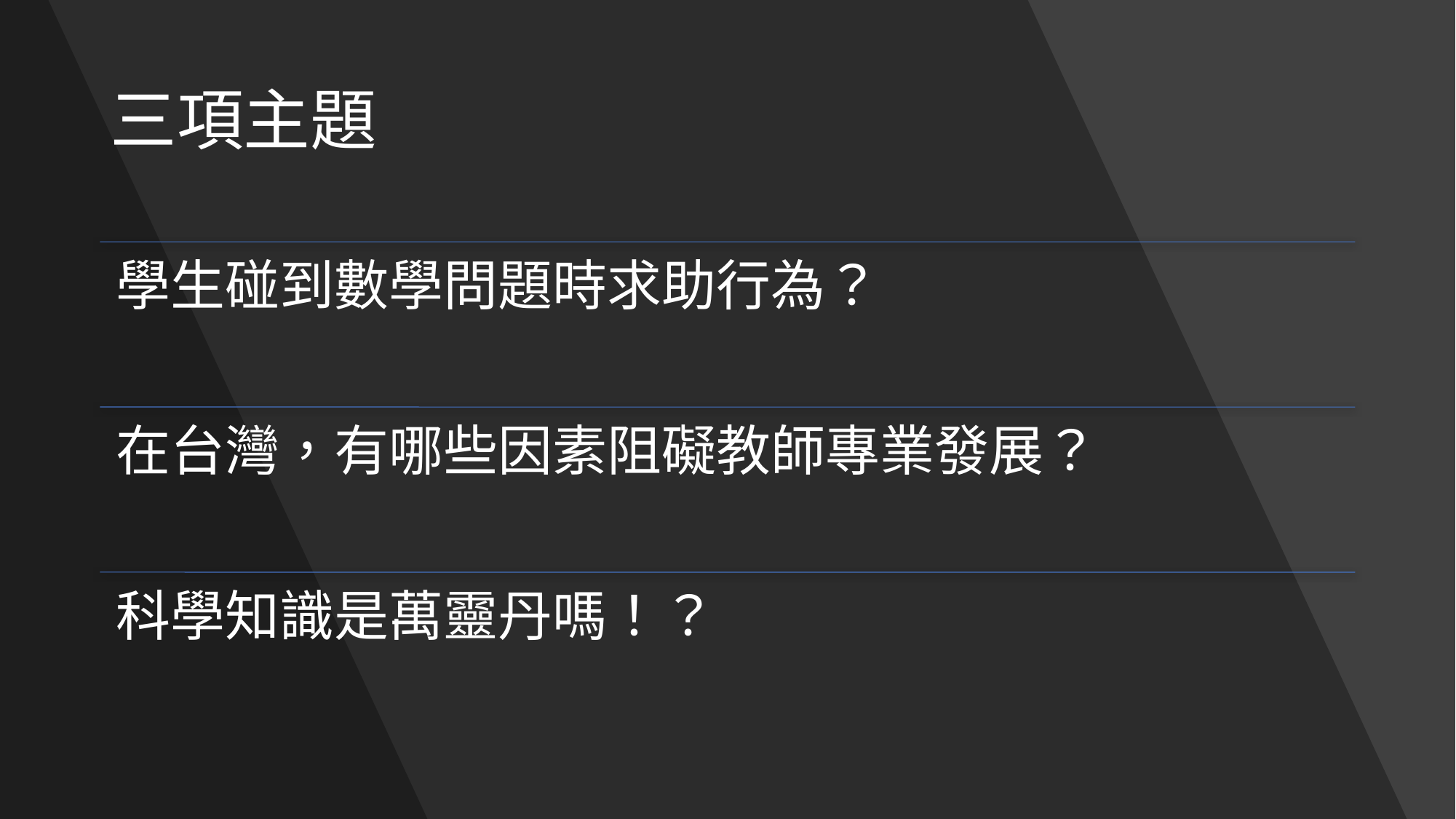

# 三項主題
學生碰到數學問題時求助行為？
在台灣，有哪些因素阻礙教師專業發展？
科學知識是萬靈丹嗎！？